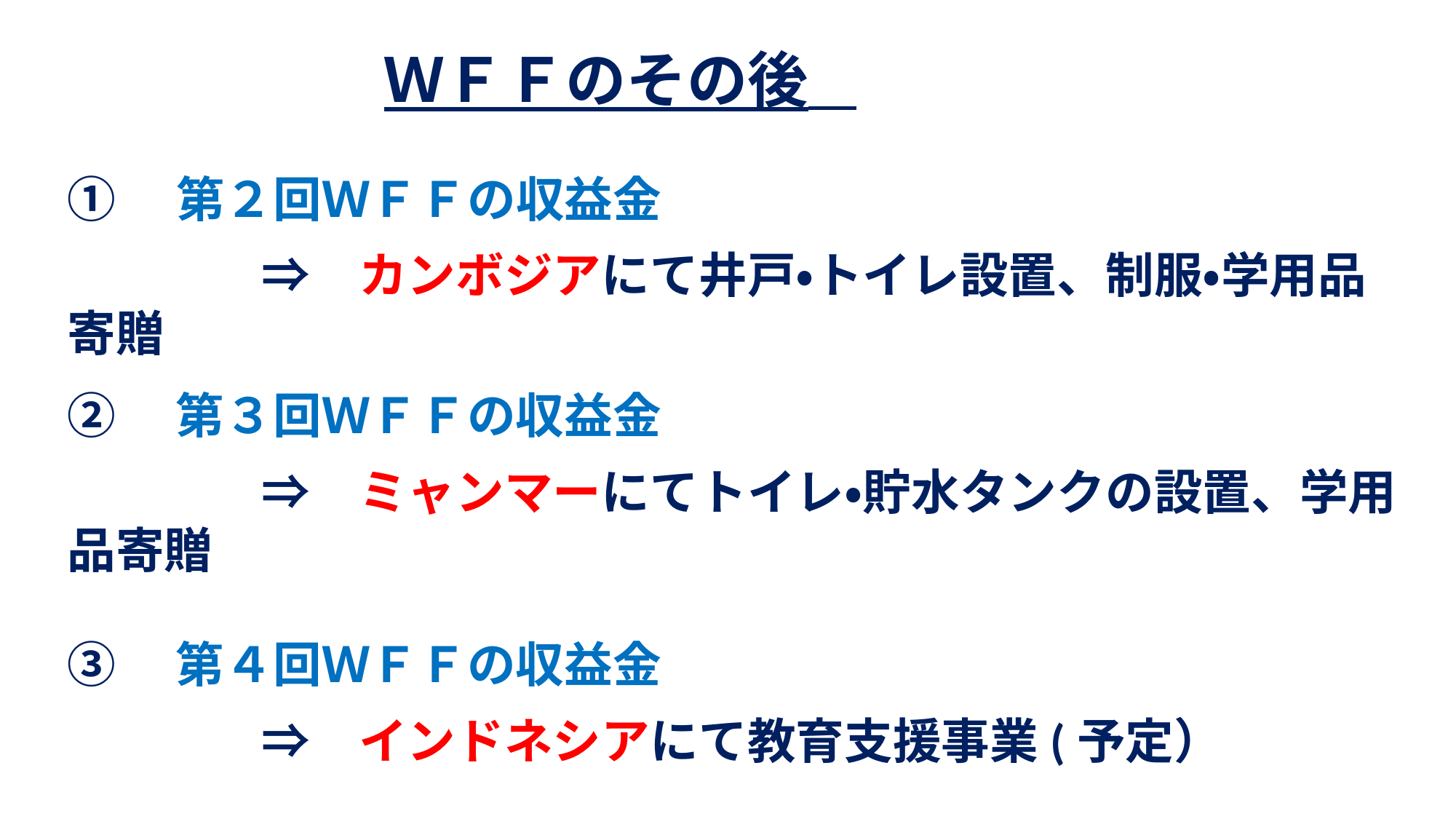

ＷＦＦのその後
①　第２回ＷＦＦの収益金

　　　　⇒　カンボジアにて井戸・トイレ設置、制服・学用品寄贈
②　第３回ＷＦＦの収益金

　　　　⇒　ミャンマーにてトイレ・貯水タンクの設置、学用品寄贈
③　第４回ＷＦＦの収益金

　　　　⇒　インドネシアにて教育支援事業(予定）